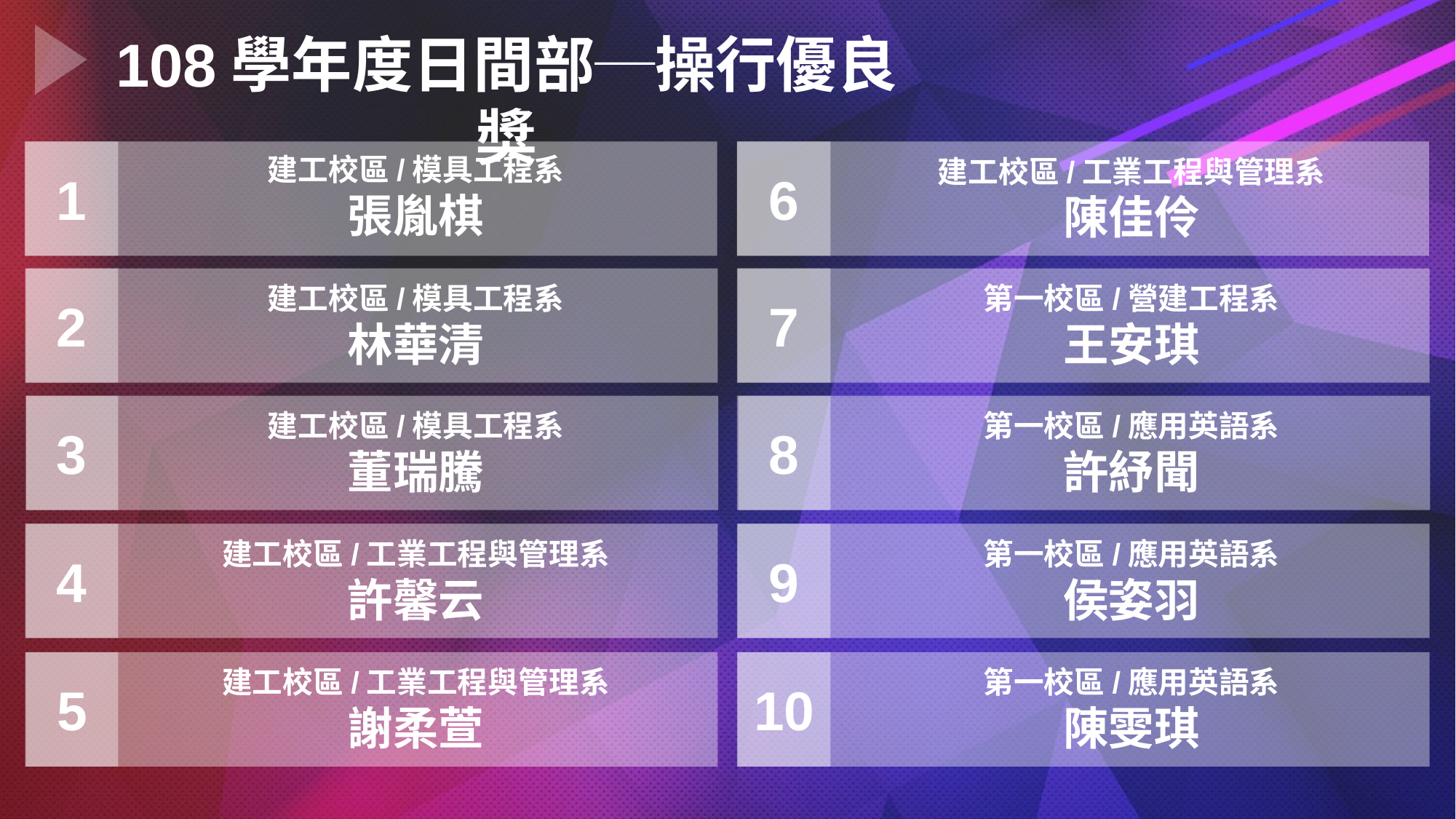

108學年度日間部─操行優良獎

建工校區/模具工程系
張胤棋
建工校區/工業工程與管理系
陳佳伶
1
6

建工校區/模具工程系
林華清
第一校區/營建工程系
王安琪
2
7

建工校區/模具工程系
董瑞騰
第一校區/應用英語系
許紓聞
8
3

建工校區/工業工程與管理系
許馨云
第一校區/應用英語系
侯姿羽
9
4

第一校區/應用英語系
陳雯琪
建工校區/工業工程與管理系
謝柔萱
10
5